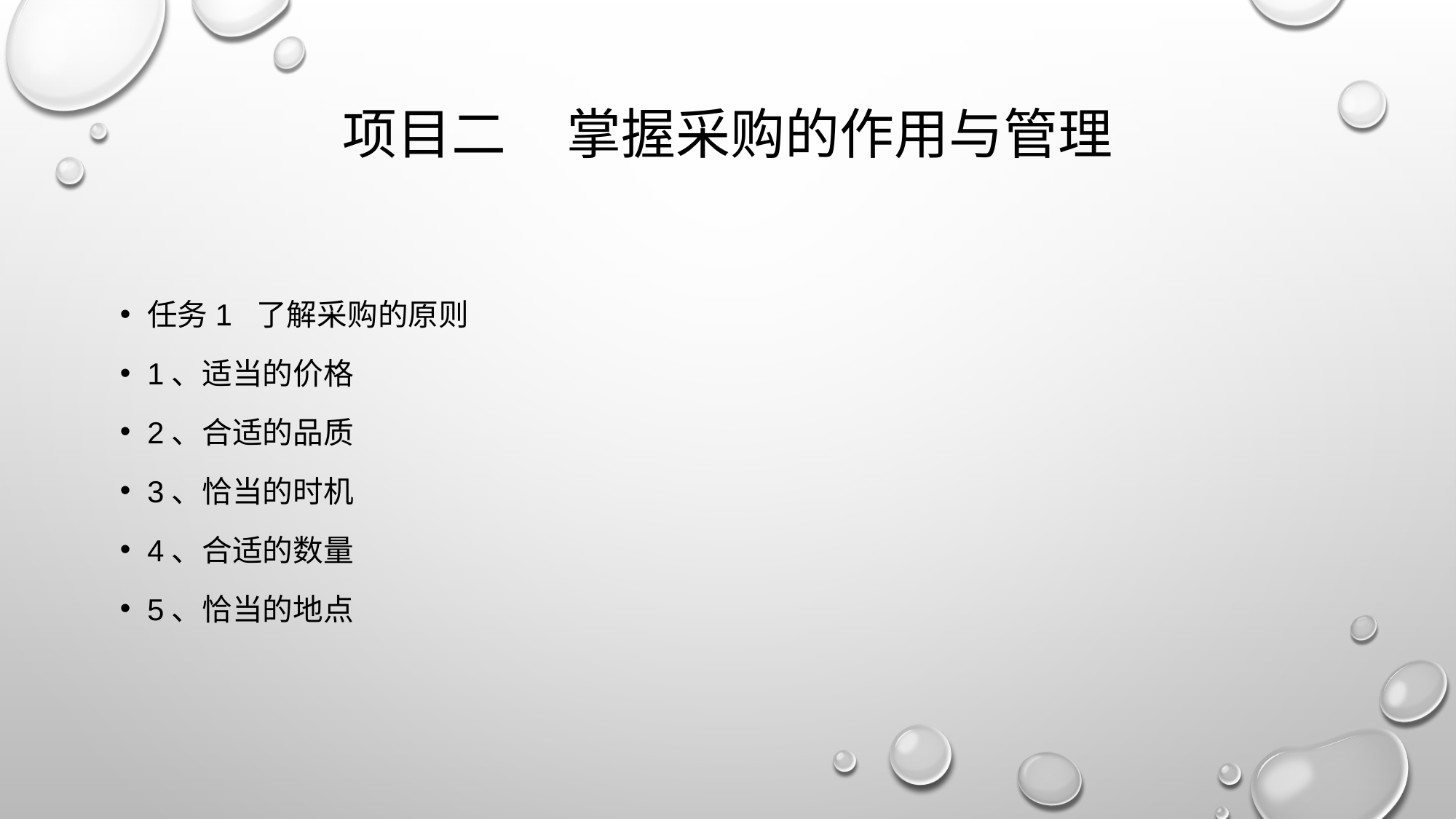

# 项目二     掌握采购的作用与管理
任务1  了解采购的原则
1、适当的价格
2、合适的品质
3、恰当的时机
4、合适的数量
5、恰当的地点